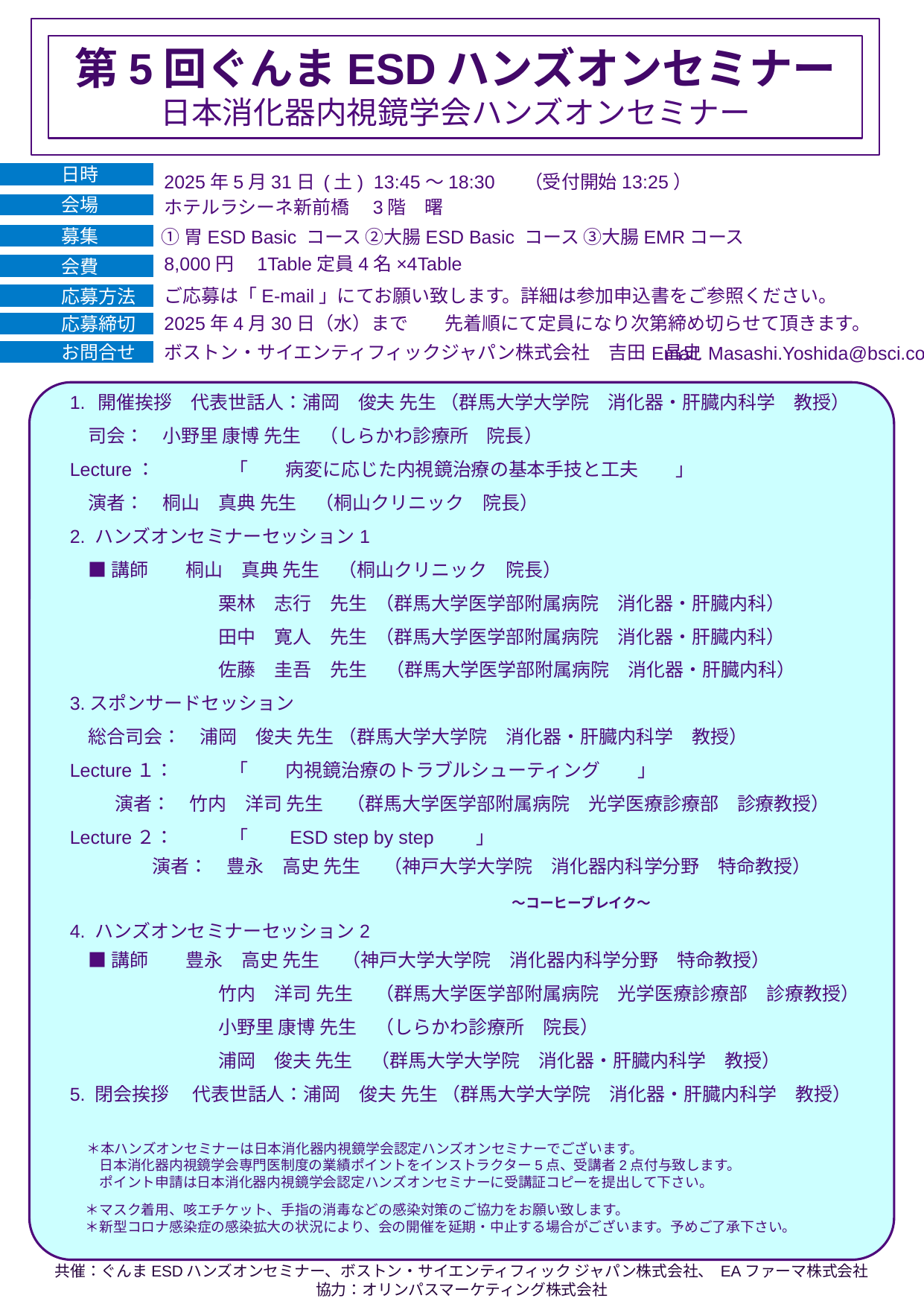

第5回ぐんまESDハンズオンセミナー
日本消化器内視鏡学会ハンズオンセミナー
日時
2025年5月31日 (土)  13:45～18:30　（受付開始13:25）
会場
ホテルラシーネ新前橋　3階　曙
①胃ESD Basic コース ②大腸ESD Basic コース ③大腸EMRコース
募集
8,000円　1Table定員4名×4Table
会費
ご応募は「E-mail」にてお願い致します。詳細は参加申込書をご参照ください。
応募方法
2025年4月30日（水）まで　　先着順にて定員になり次第締め切らせて頂きます。
応募締切
ボストン・サイエンティフィックジャパン株式会社　吉田　昌史
Email. Masashi.Yoshida@bsci.com
お問合せ
開催挨拶　代表世話人：浦岡　俊夫 先生 （群馬大学大学院　消化器・肝臓内科学　教授）
　司会：　小野里 康博 先生　（しらかわ診療所　院長）
Lecture：　　　　「　　病変に応じた内視鏡治療の基本手技と工夫　　」
　演者：　桐山　真典 先生　（桐山クリニック　院長）
2. ハンズオンセミナーセッション1
　■ 講師　　桐山　真典 先生　（桐山クリニック　院長）
　　　　　　　　栗林　志行　先生  （群馬大学医学部附属病院　消化器・肝臓内科）
　　　　　　　　田中　寛人　先生  （群馬大学医学部附属病院　消化器・肝臓内科）
　　　　　　　　佐藤　圭吾　先生　（群馬大学医学部附属病院　消化器・肝臓内科）
3.スポンサードセッション
　総合司会：　浦岡　俊夫 先生 （群馬大学大学院　消化器・肝臓内科学　教授）
Lecture１：　　　「　　内視鏡治療のトラブルシューティング　　」
          演者：　竹内　洋司 先生　 （群馬大学医学部附属病院　光学医療診療部　診療教授）
Lecture２：　　　「　　ESD step by step　　」
　　　　  演者：　豊永　高史 先生 　（神戸大学大学院　消化器内科学分野　特命教授）
　　　　　　　　　　　　　　　　　　　～コーヒーブレイク～
4. ハンズオンセミナーセッション2
　■ 講師　　豊永　高史 先生 　（神戸大学大学院　消化器内科学分野　特命教授）
　　　　　　　　竹内　洋司 先生　 （群馬大学医学部附属病院　光学医療診療部　診療教授）
　　　　　　　　小野里 康博 先生　（しらかわ診療所　院長）
　　　　　　　　浦岡　俊夫 先生　（群馬大学大学院　消化器・肝臓内科学　教授）
5. 閉会挨拶　 代表世話人：浦岡　俊夫 先生 （群馬大学大学院　消化器・肝臓内科学　教授）

＊本ハンズオンセミナーは日本消化器内視鏡学会認定ハンズオンセミナーでございます。
   日本消化器内視鏡学会専門医制度の業績ポイントをインストラクター5点、受講者2点付与致します。
   ポイント申請は日本消化器内視鏡学会認定ハンズオンセミナーに受講証コピーを提出して下さい。

＊マスク着用、咳エチケット、手指の消毒などの感染対策のご協力をお願い致します。
＊新型コロナ感染症の感染拡大の状況により、会の開催を延期・中止する場合がございます。予めご了承下さい。
共催：ぐんまESDハンズオンセミナー、ボストン・サイエンティフィック ジャパン株式会社、 EAファーマ株式会社
協力：オリンパスマーケティング株式会社